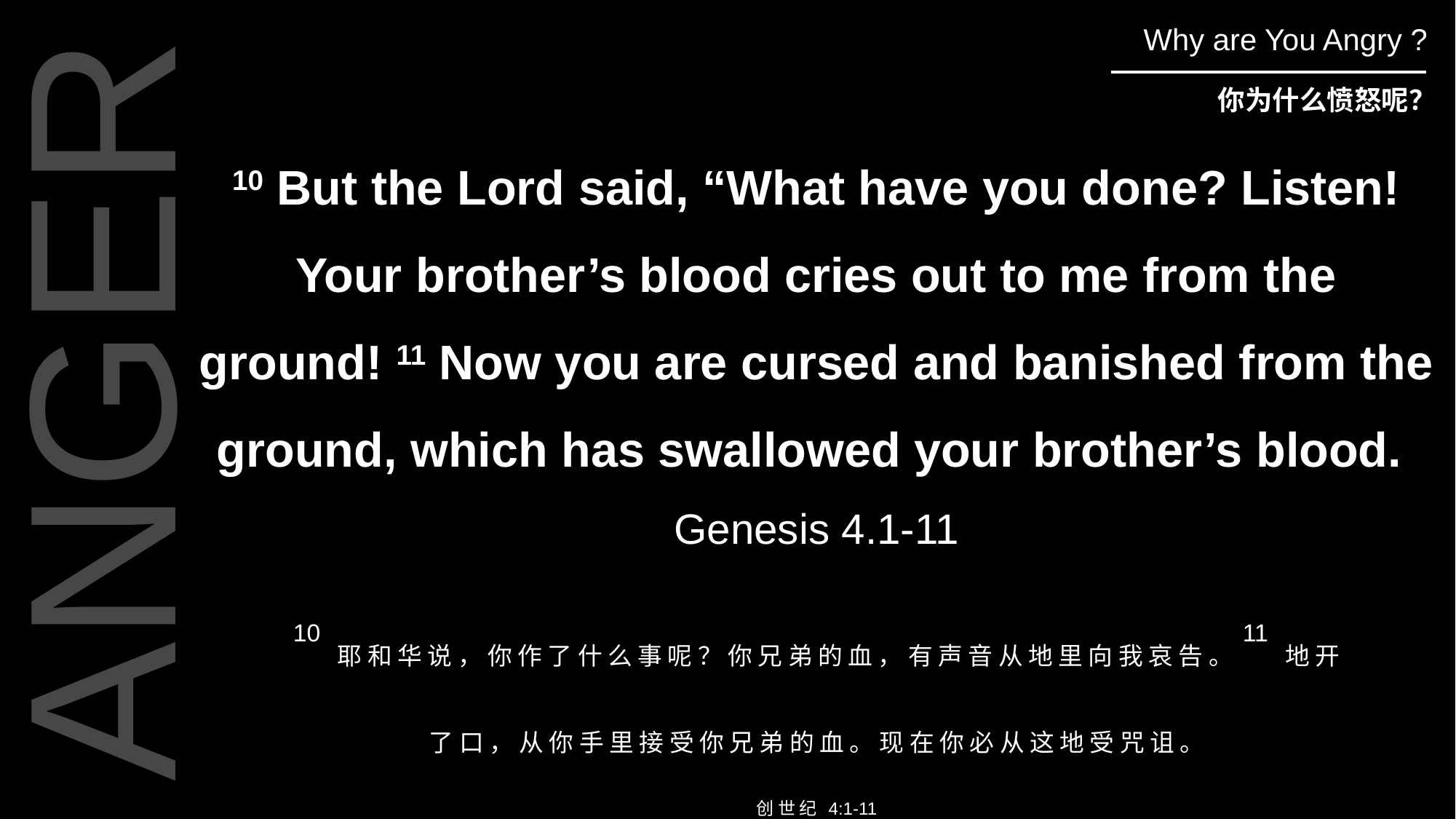

Why are You Angry ?
你为什么愤怒呢？
10 But the Lord said, “What have you done? Listen! Your brother’s blood cries out to me from the ground! 11 Now you are cursed and banished from the ground, which has swallowed your brother’s blood.
Genesis 4.1-11
ANGER
10 耶 和 华 说 ， 你 作 了 什 么 事 呢 ？ 你 兄 弟 的 血 ， 有 声 音 从 地 里 向 我 哀 告 。11 地 开 了 口 ， 从 你 手 里 接 受 你 兄 弟 的 血 。 现 在 你 必 从 这 地 受 咒 诅 。
创 世 纪 4:1-11